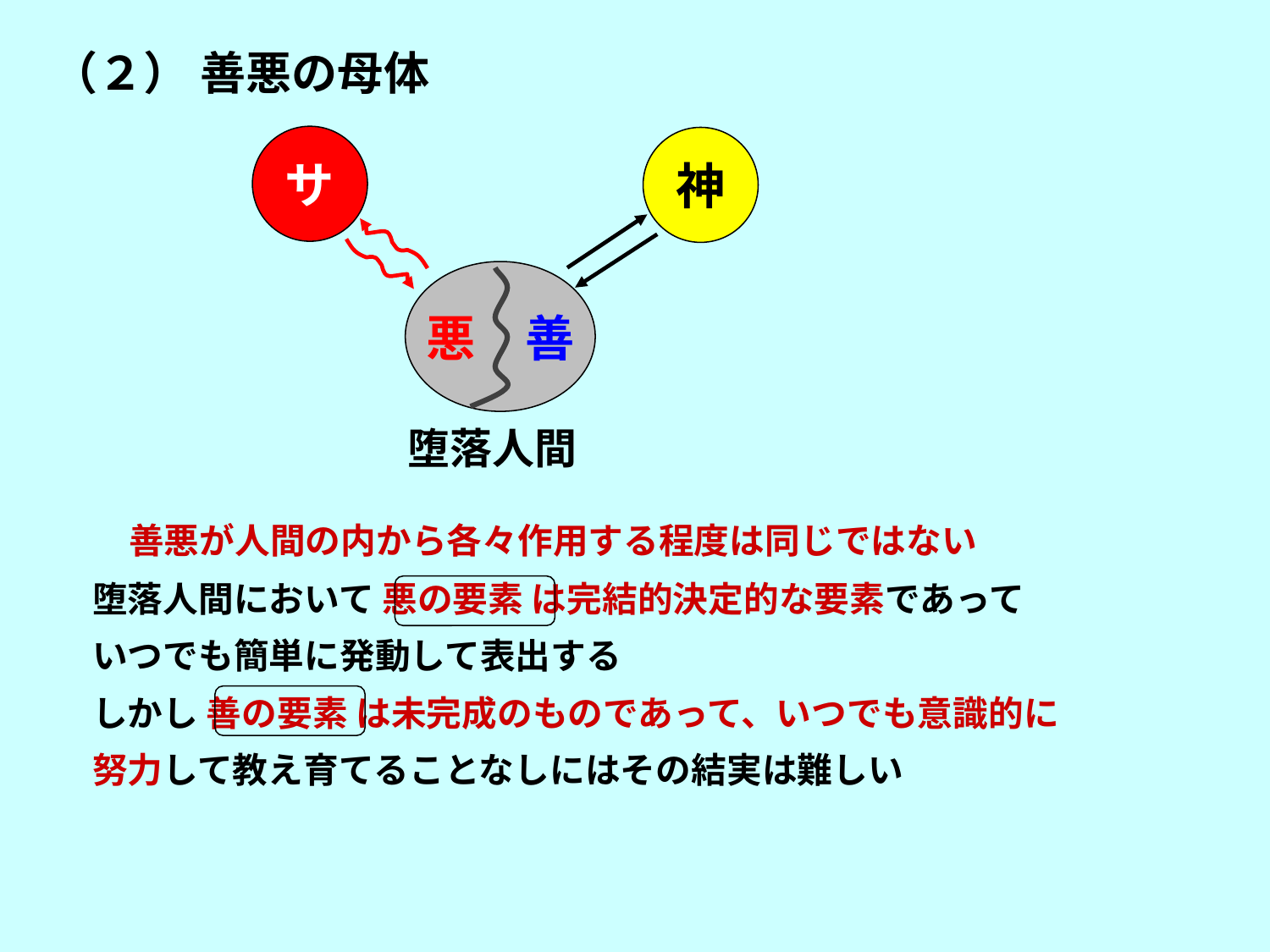

（２） 善悪の母体
サ
神

悪　善

堕落人間

　　　善悪が人間の内から各々作用する程度は同じではない
 堕落人間において 悪の要素 は完結的決定的な要素であって
 いつでも簡単に発動して表出する
 しかし 善の要素 は未完成のものであって、いつでも意識的に
 努力して教え育てることなしにはその結実は難しい